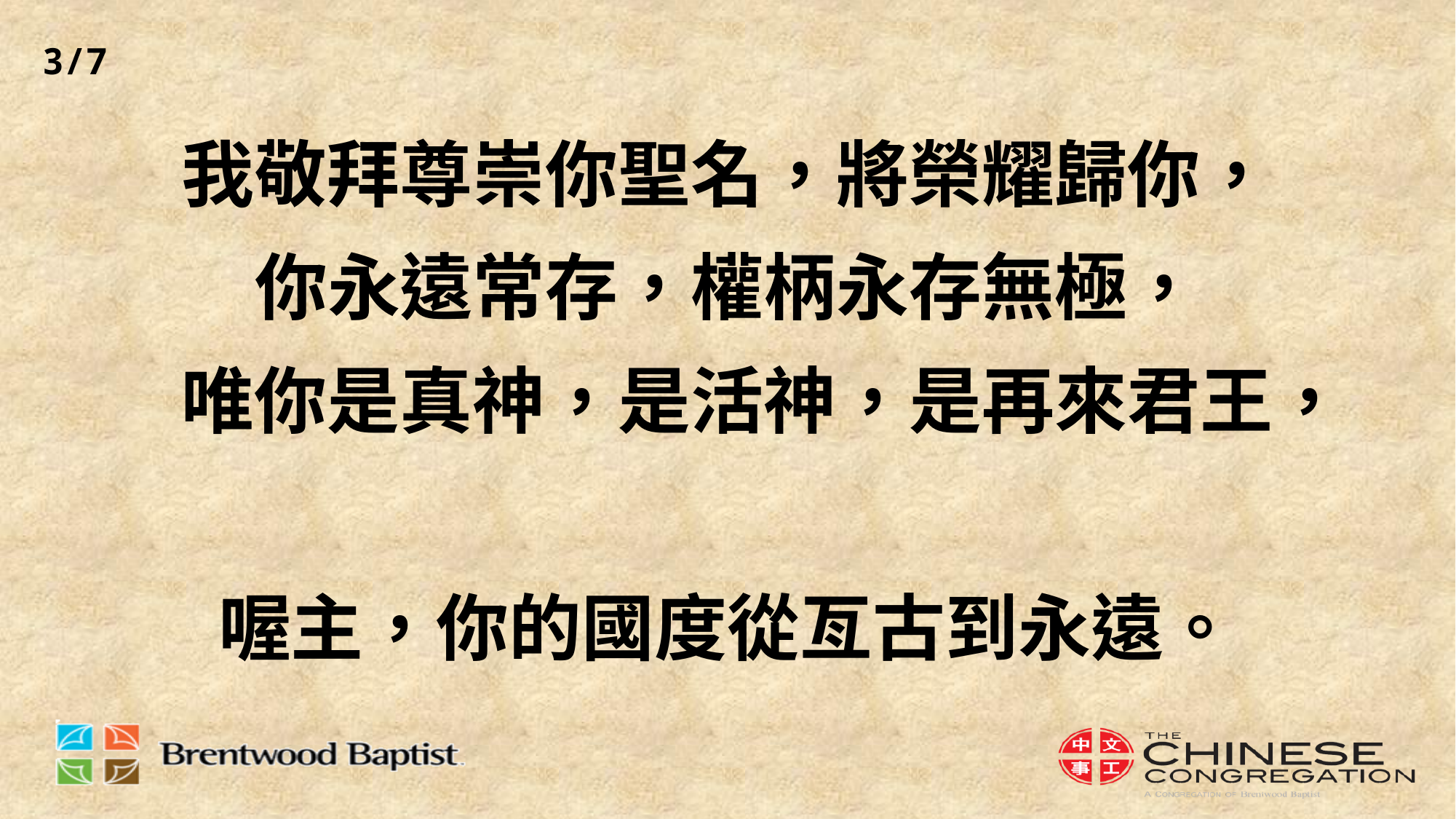

3/7
# 我敬拜尊崇你聖名，將榮耀歸你， 你永遠常存，權柄永存無極， 唯你是真神，是活神，是再來君王， 喔主，你的國度從亙古到永遠。